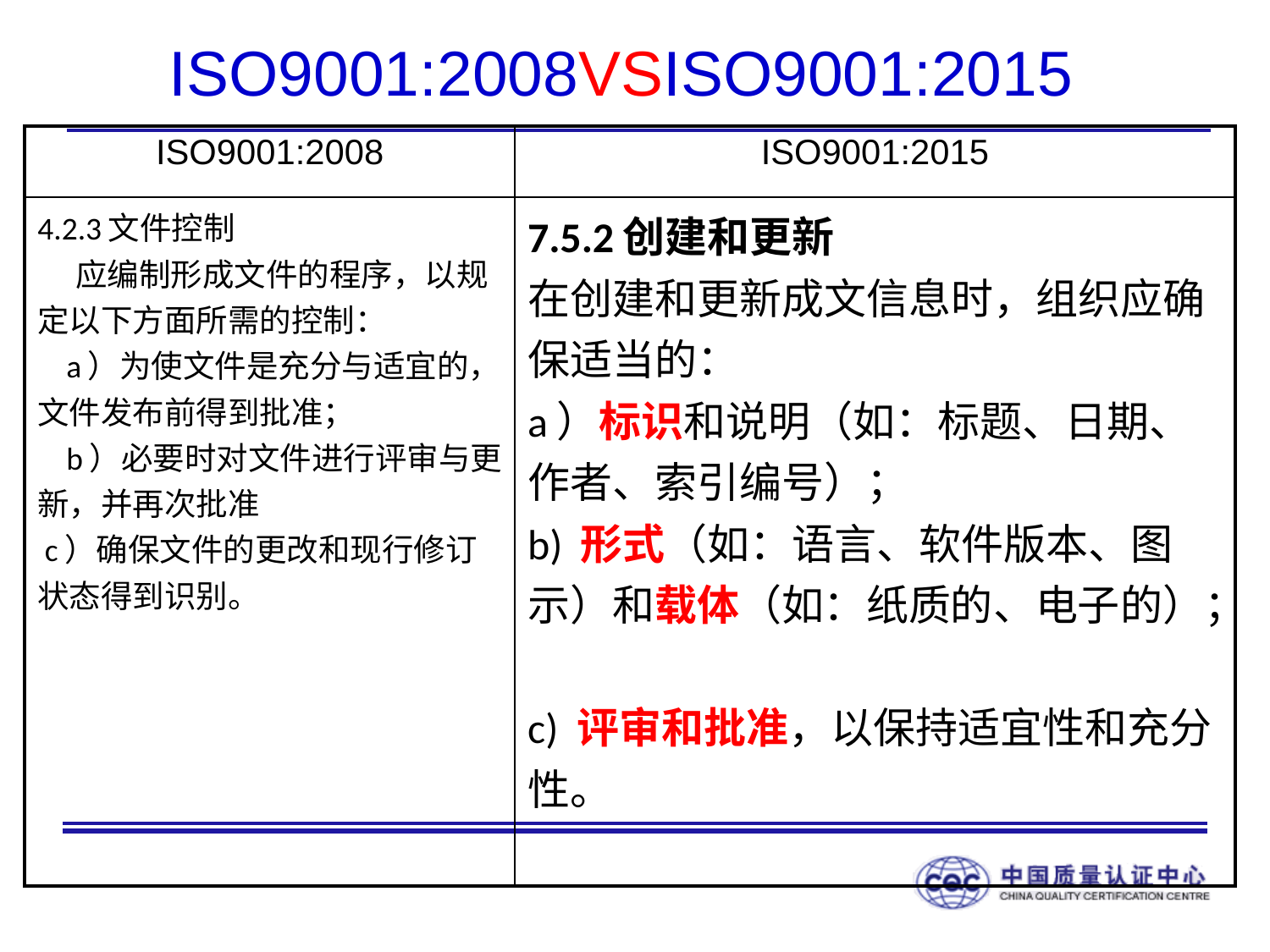

# ISO9001:2008VSISO9001:2015
| ISO9001:2008 | ISO9001:2015 |
| --- | --- |
| 4.2.3文件控制 应编制形成文件的程序，以规定以下方面所需的控制： a）为使文件是充分与适宜的，文件发布前得到批准； b）必要时对文件进行评审与更新，并再次批准 c）确保文件的更改和现行修订状态得到识别。 | 7.5.2创建和更新 在创建和更新成文信息时，组织应确保适当的： a）标识和说明（如：标题、日期、作者、索引编号）； b) 形式（如：语言、软件版本、图示）和载体（如：纸质的、电子的）； c) 评审和批准，以保持适宜性和充分性。 |